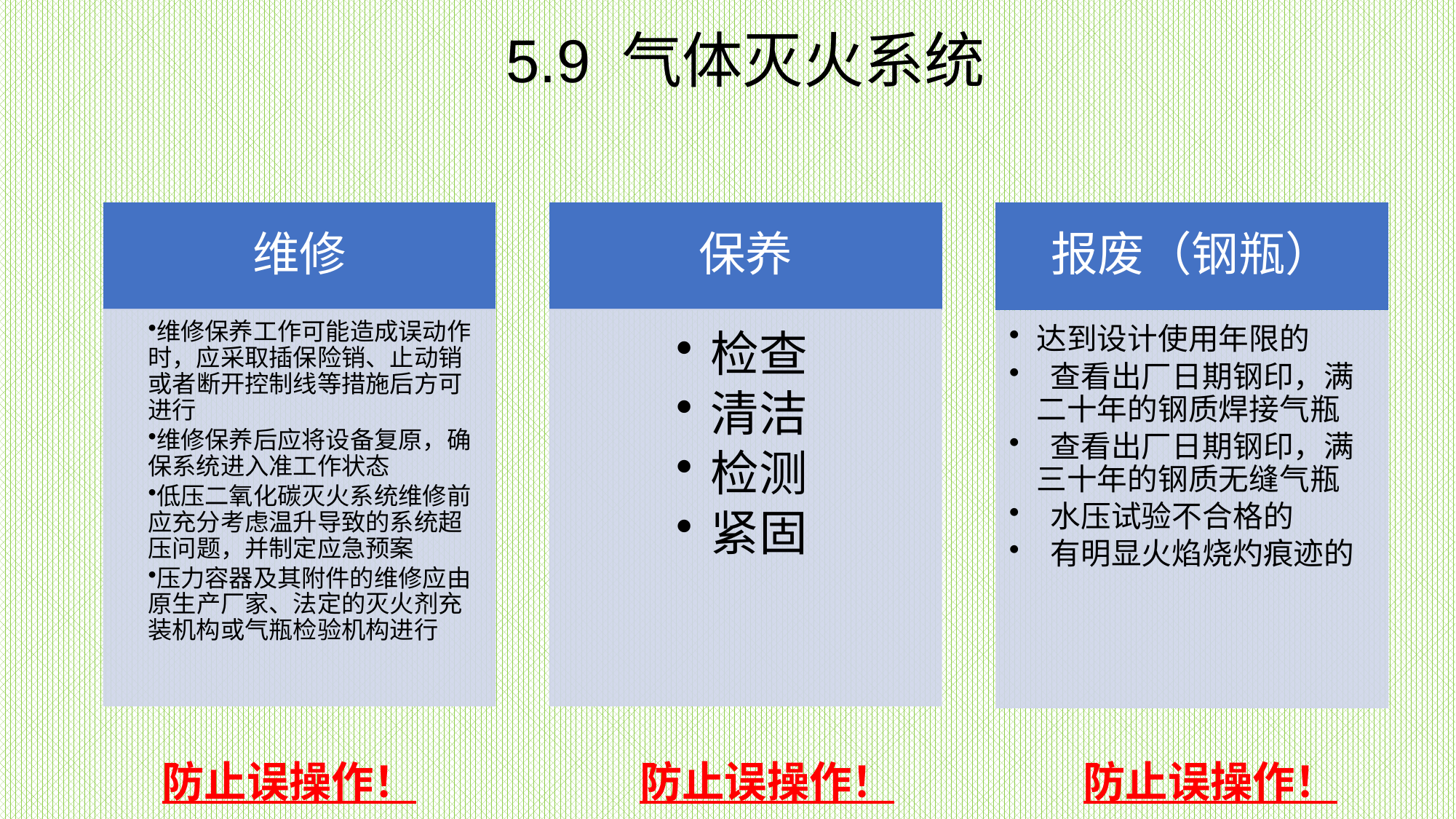

5.9 气体灭火系统
维修
维修保养工作可能造成误动作时，应采取插保险销、止动销或者断开控制线等措施后方可进行
维修保养后应将设备复原，确保系统进入准工作状态
低压二氧化碳灭火系统维修前应充分考虑温升导致的系统超压问题，并制定应急预案
压力容器及其附件的维修应由原生产厂家、法定的灭火剂充装机构或气瓶检验机构进行
保养
检查
清洁
检测
紧固
报废（钢瓶）
达到设计使用年限的
 查看出厂日期钢印，满二十年的钢质焊接气瓶
 查看出厂日期钢印，满三十年的钢质无缝气瓶
 水压试验不合格的
 有明显火焰烧灼痕迹的
防止误操作！
防止误操作！
防止误操作！